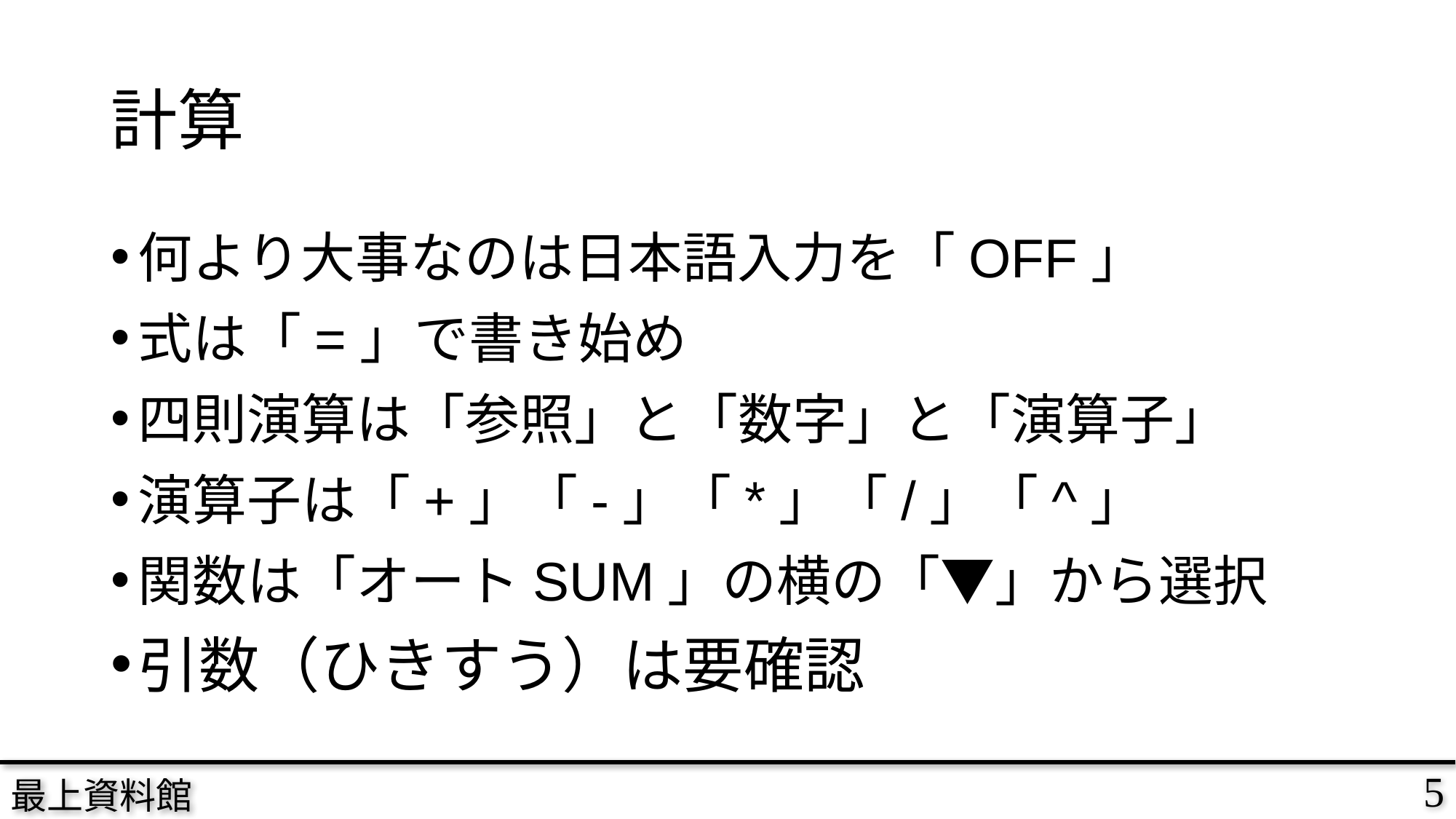

# 計算
何より大事なのは日本語入力を「OFF」
式は「=」で書き始め
四則演算は「参照」と「数字」と「演算子」
演算子は「+」「-」「*」「/」「^」
関数は「オートSUM」の横の「▼」から選択
引数（ひきすう）は要確認